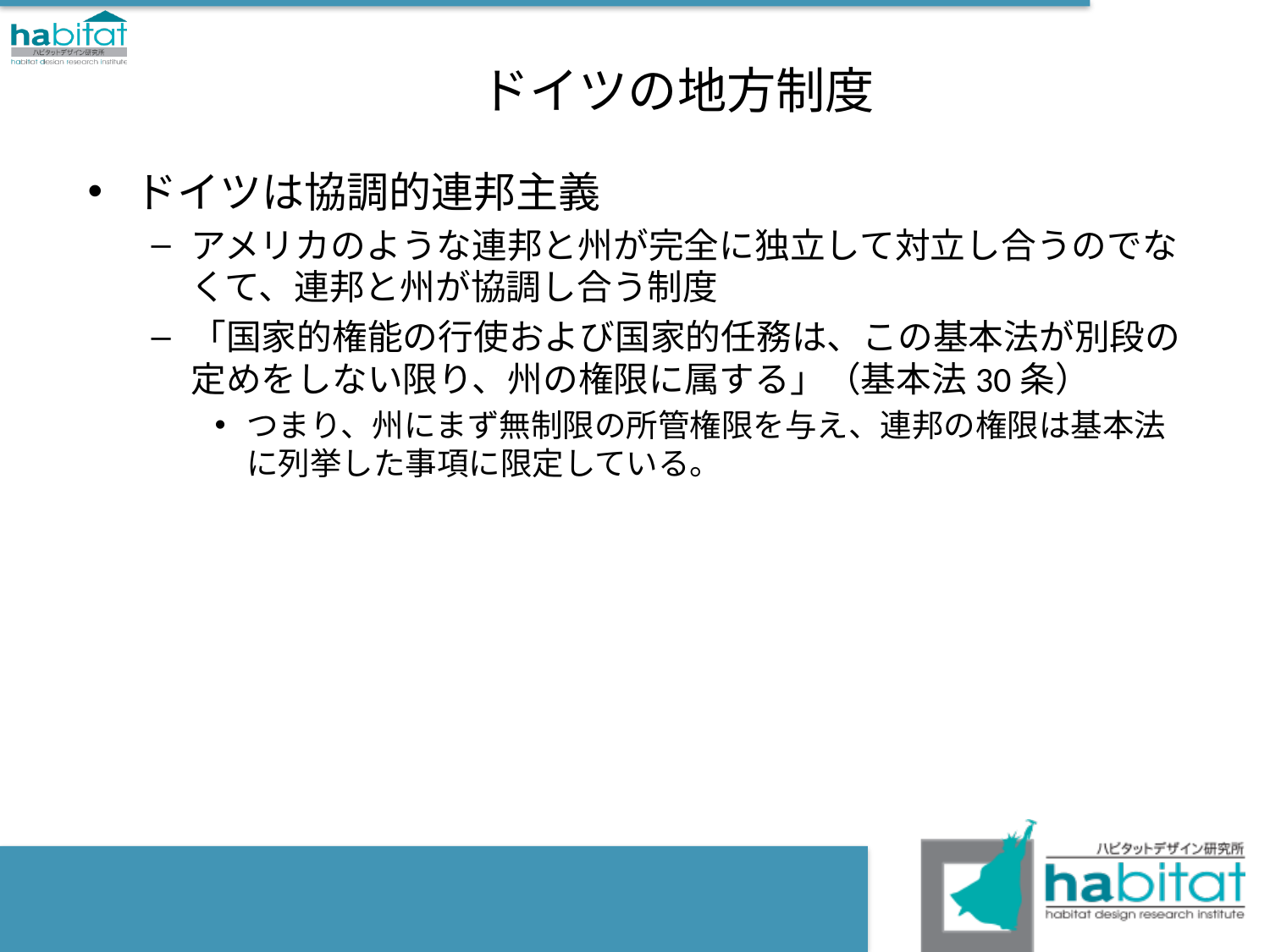

# ドイツの地方制度
ドイツは協調的連邦主義
アメリカのような連邦と州が完全に独立して対立し合うのでなくて、連邦と州が協調し合う制度
「国家的権能の行使および国家的任務は、この基本法が別段の定めをしない限り、州の権限に属する」（基本法30条）
つまり、州にまず無制限の所管権限を与え、連邦の権限は基本法に列挙した事項に限定している。